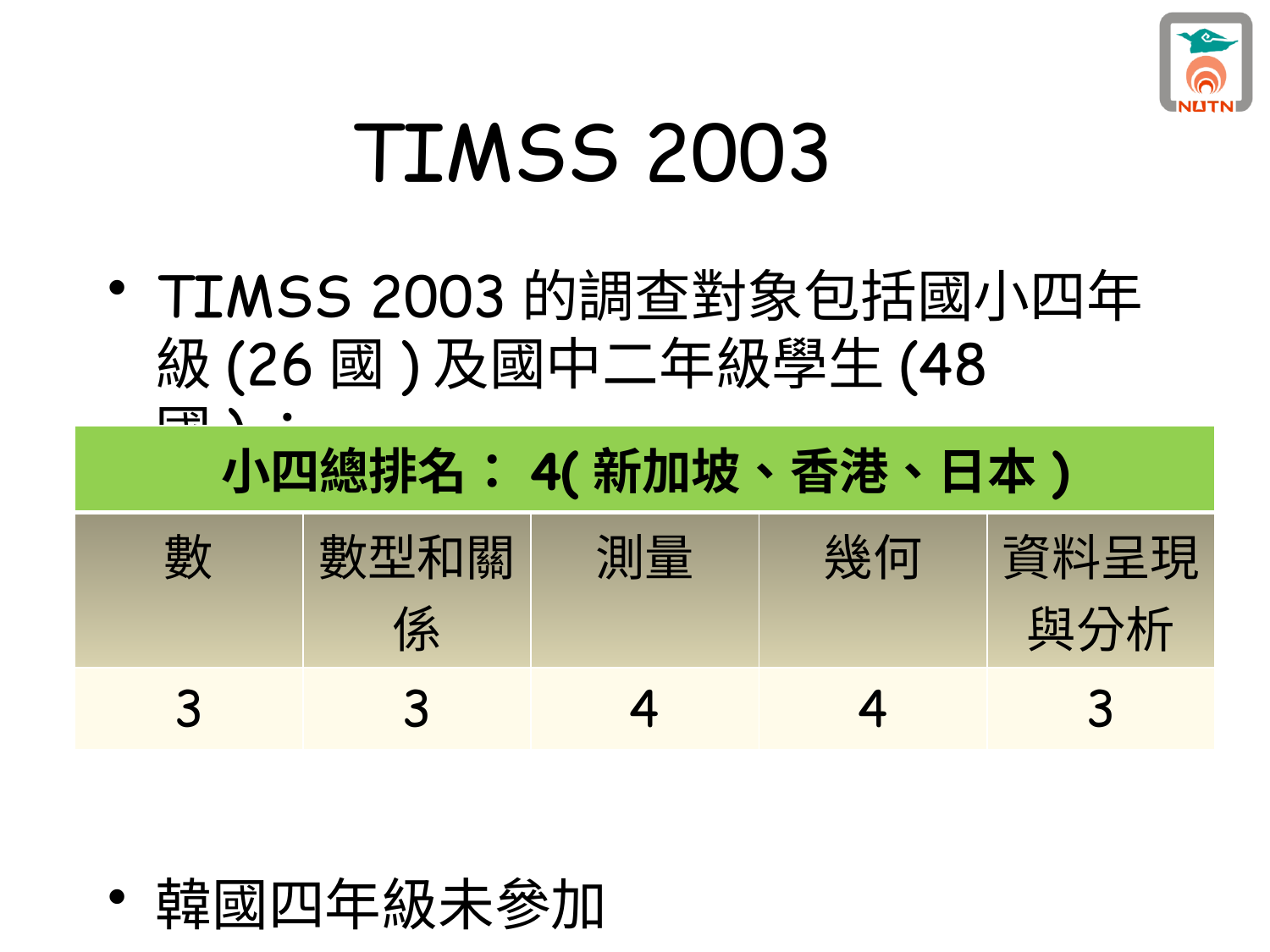

# TIMSS 2003
TIMSS 2003的調查對象包括國小四年級(26國)及國中二年級學生(48國)：

韓國四年級未參加

| 小四總排名：4(新加坡、香港、日本) |  |  |  |  |
| --- | --- | --- | --- | --- |
| 數 | 數型和關係 | 測量 | 幾何 | 資料呈現與分析 |
| 3 | 3 | 4 | 4 | 3 |